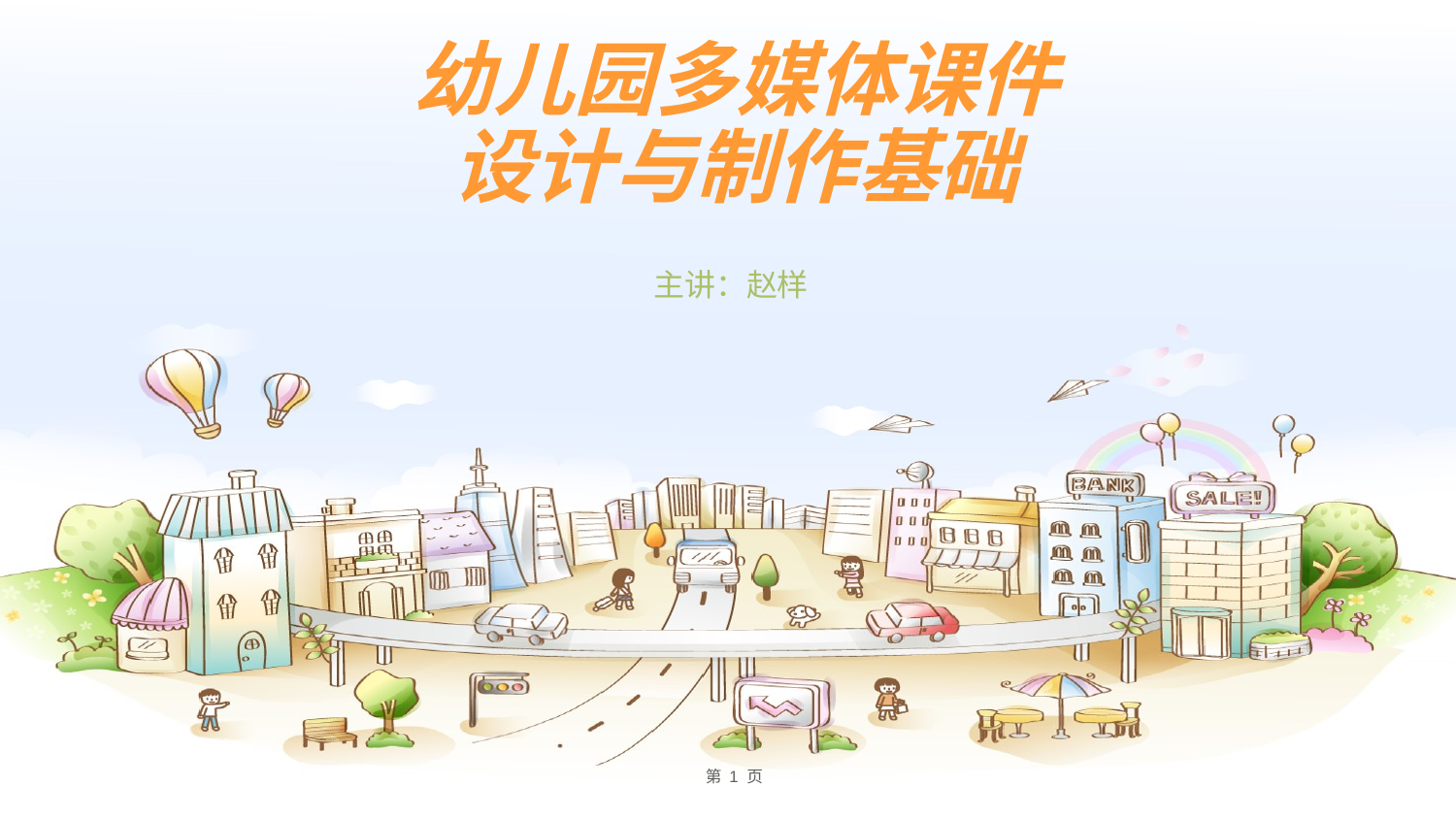

# 幼儿园多媒体课件 设计与制作基础
主讲：赵样

第 1 页